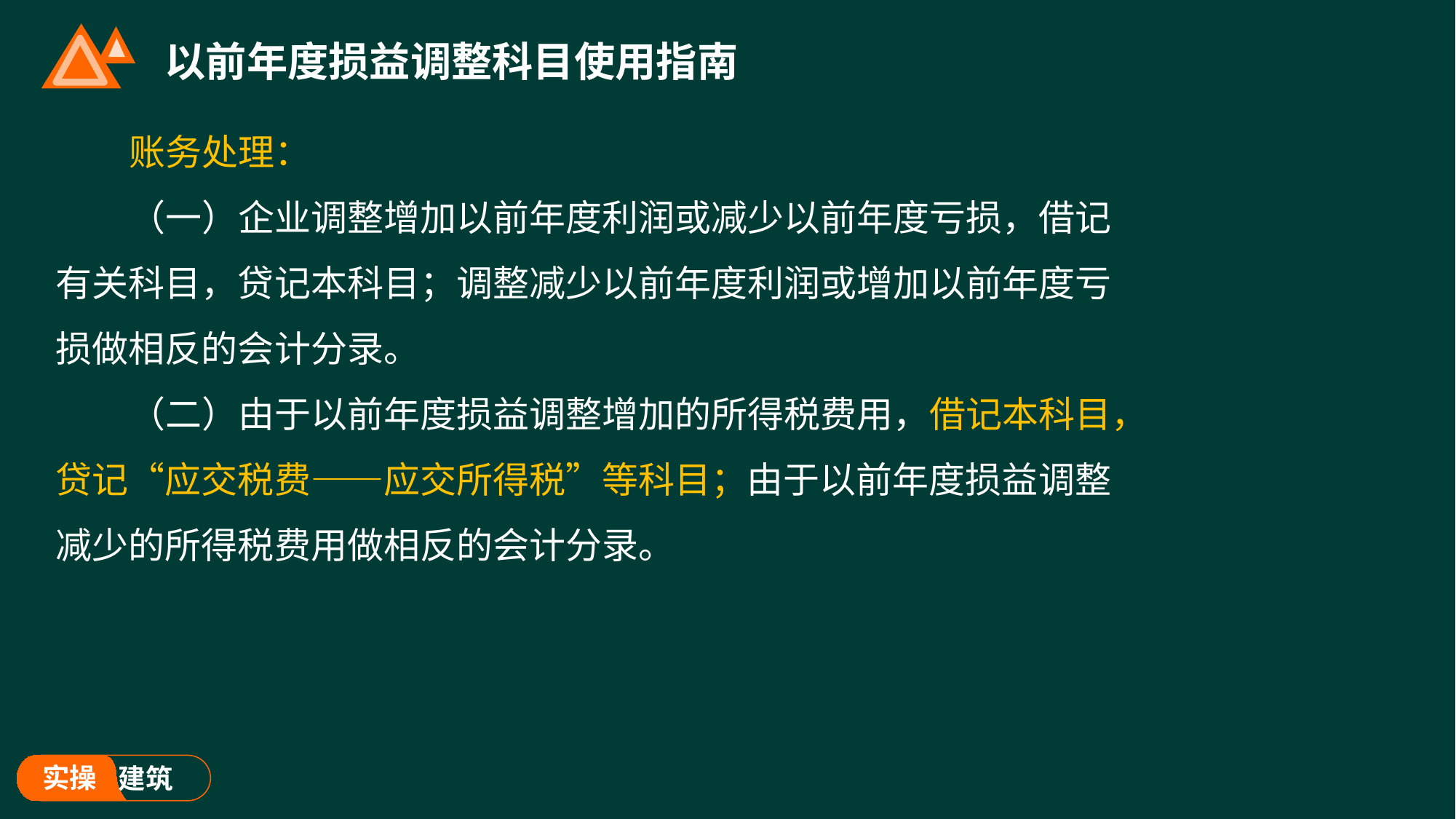

# 以前年度损益调整科目使用指南

账务处理：
（一）企业调整增加以前年度利润或减少以前年度亏损，借记有关科目，贷记本科目；调整减少以前年度利润或增加以前年度亏损做相反的会计分录。
（二）由于以前年度损益调整增加的所得税费用，借记本科目，贷记“应交税费——应交所得税”等科目；由于以前年度损益调整减少的所得税费用做相反的会计分录。